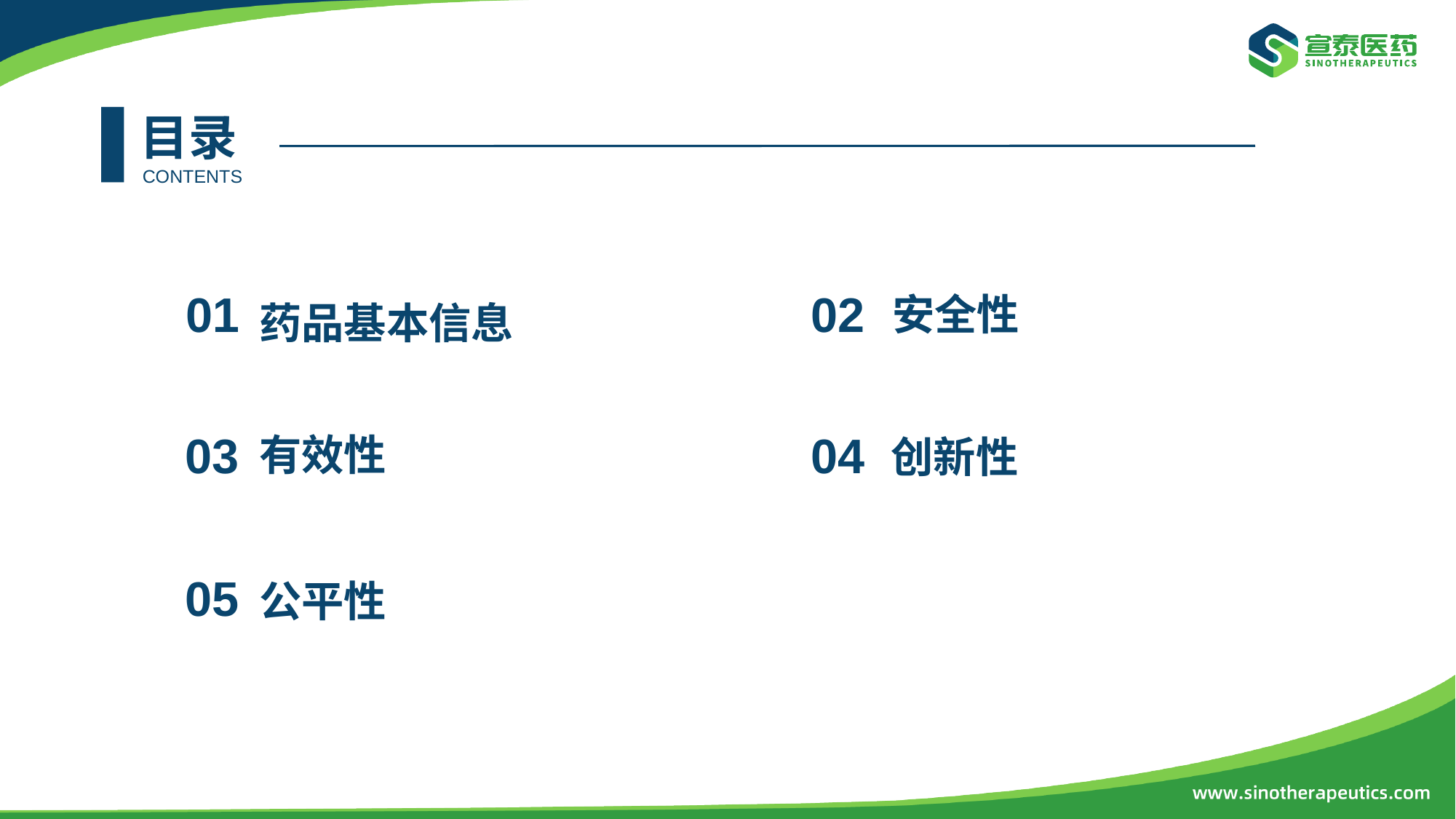

01
02
安全性
药品基本信息
03
04
有效性
创新性
05
公平性